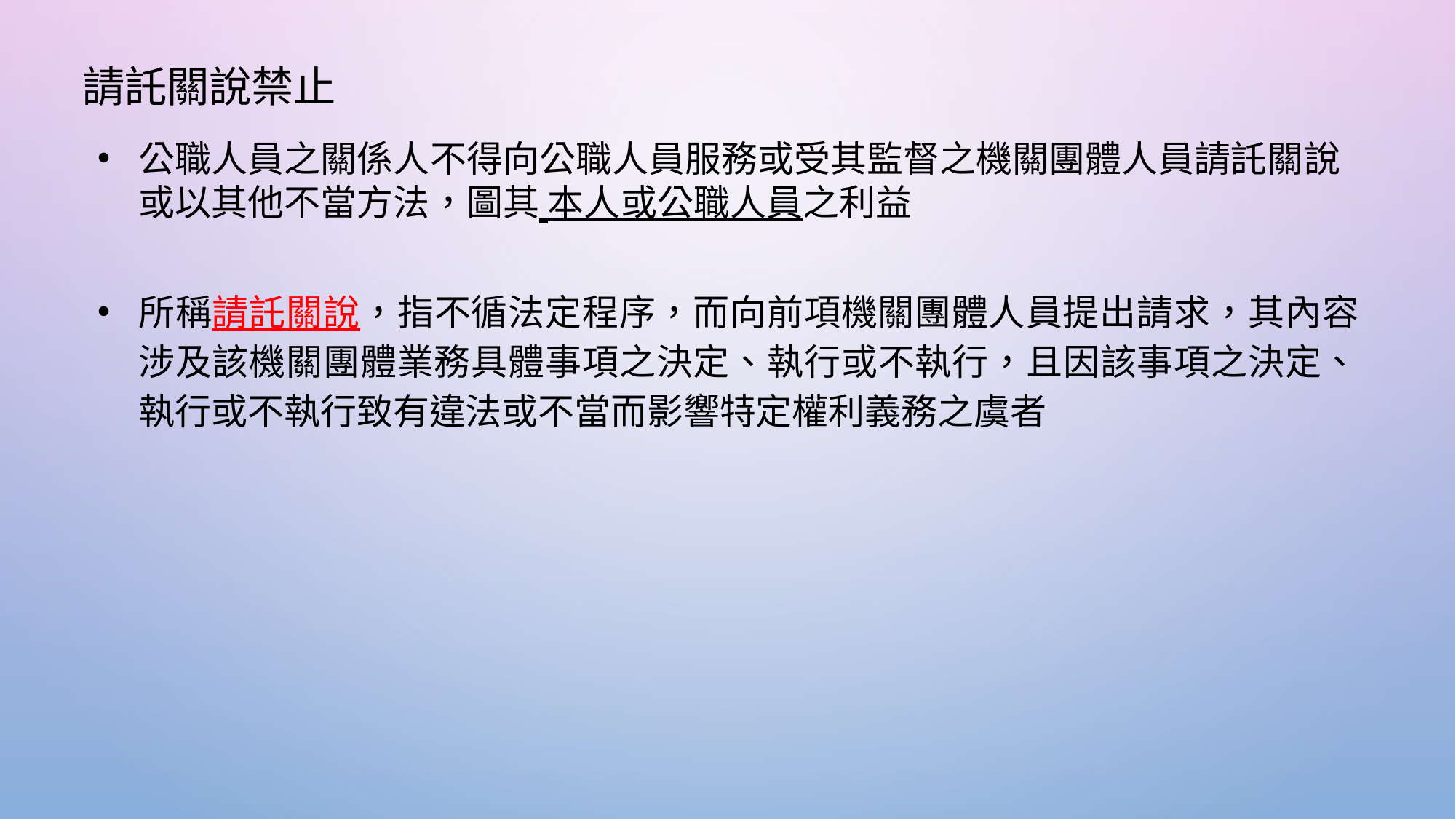

# 請託關說禁止
公職人員之關係人不得向公職人員服務或受其監督之機關團體人員請託關說或以其他不當方法，圖其 本人或公職人員之利益

所稱請託關說，指不循法定程序，而向前項機關團體人員提出請求，其內容涉及該機關團體業務具體事項之決定、執行或不執行，且因該事項之決定、執行或不執行致有違法或不當而影響特定權利義務之虞者